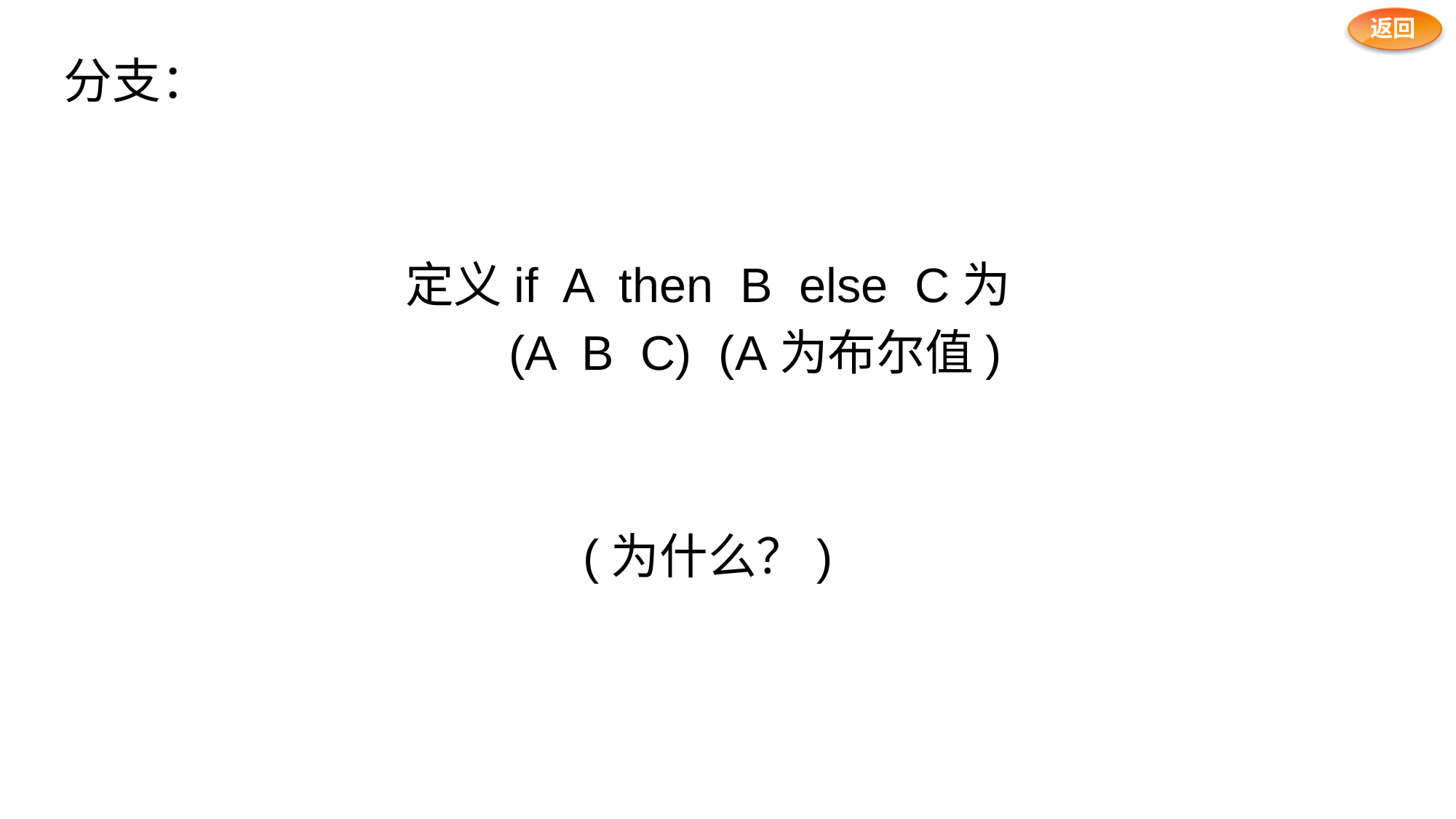

分支：

定义if  A  then  B  else  C为
       (A  B  C)  (A为布尔值)

(为什么？)